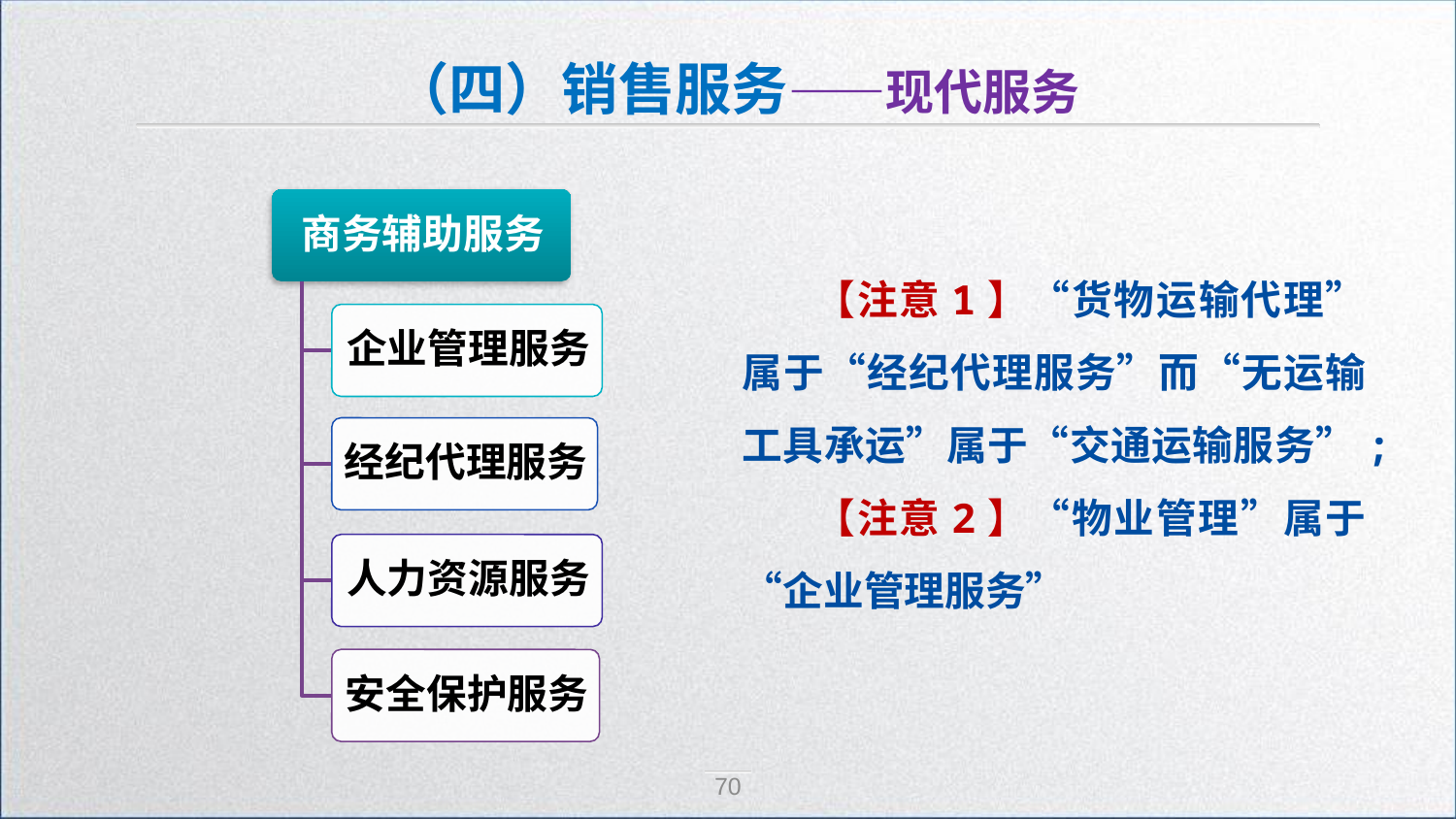

（四）销售服务——现代服务
商务辅助服务
企业管理服务
经纪代理服务
人力资源服务
安全保护服务
【注意1】“货物运输代理”属于“经纪代理服务”而“无运输工具承运”属于“交通运输服务”;
【注意2】“物业管理”属于“企业管理服务”
70